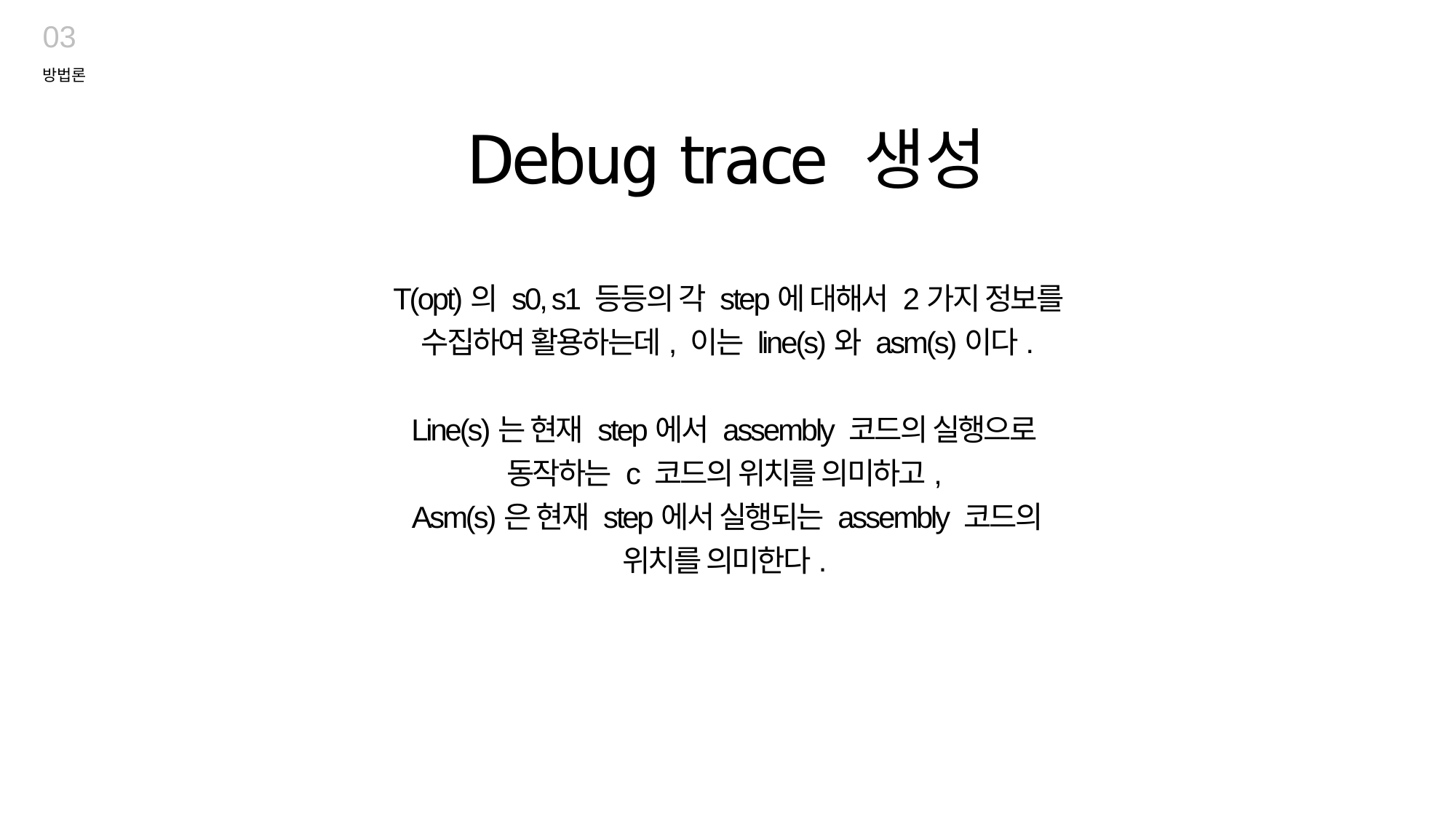

03
방법론
Debug trace 생성
T(opt)의 s0, s1 등등의 각 step에 대해서 2가지 정보를 수집하여 활용하는데, 이는 line(s)와 asm(s)이다.

Line(s)는 현재 step에서 assembly 코드의 실행으로
동작하는 c 코드의 위치를 의미하고,
Asm(s)은 현재 step에서 실행되는 assembly 코드의
위치를 의미한다.